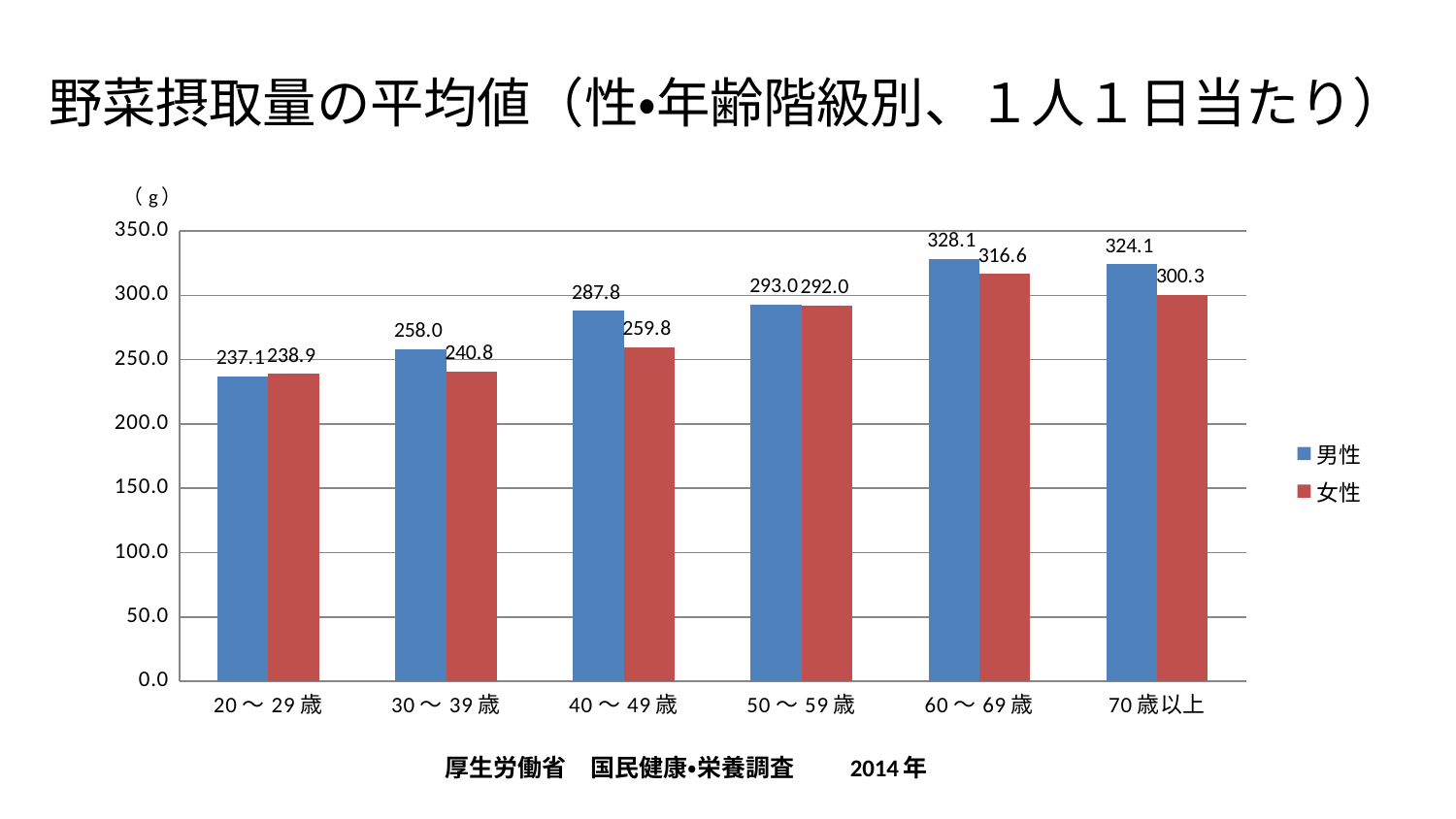

# 野菜摂取量の平均値（性・年齢階級別、１人１日当たり）

### Chart

| Category | 男性 | 女性 |
|---|---|---|
| 20～29歳 | 237.1 | 238.9 |
| 30～39歳 | 258.0 | 240.8 |
| 40～49歳 | 287.8 | 259.8 |
| 50～59歳 | 293.0 | 292.0 |
| 60～69歳 | 328.1 | 316.6 |
| 70歳以上 | 324.1 | 300.3 |